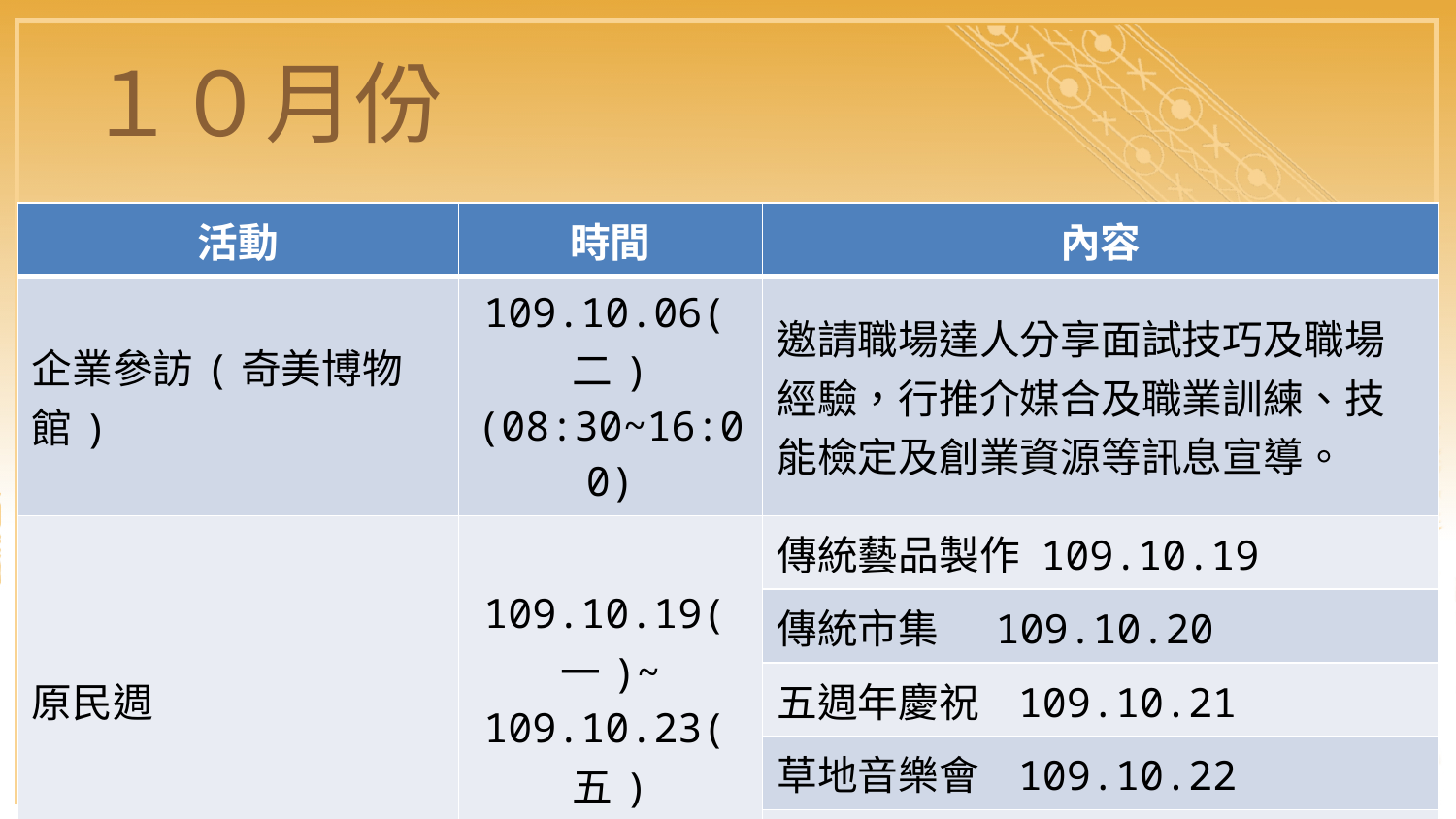

# １０月份
| 活動 | 時間 | 內容 |
| --- | --- | --- |
| 企業參訪(奇美博物館) | 109.10.06(二) (08:30~16:00) | 邀請職場達人分享面試技巧及職場經驗，行推介媒合及職業訓練、技能檢定及創業資源等訊息宣導。 |
| 原民週 | 109.10.19(一)~ 109.10.23(五) | 傳統藝品製作 109.10.19 |
|  |  | 傳統市集 109.10.20 |
|  |  | 五週年慶祝 109.10.21 |
|  |  | 草地音樂會 109.10.22 |
|  |  | 傳統美食製作 109.10.23 |
70